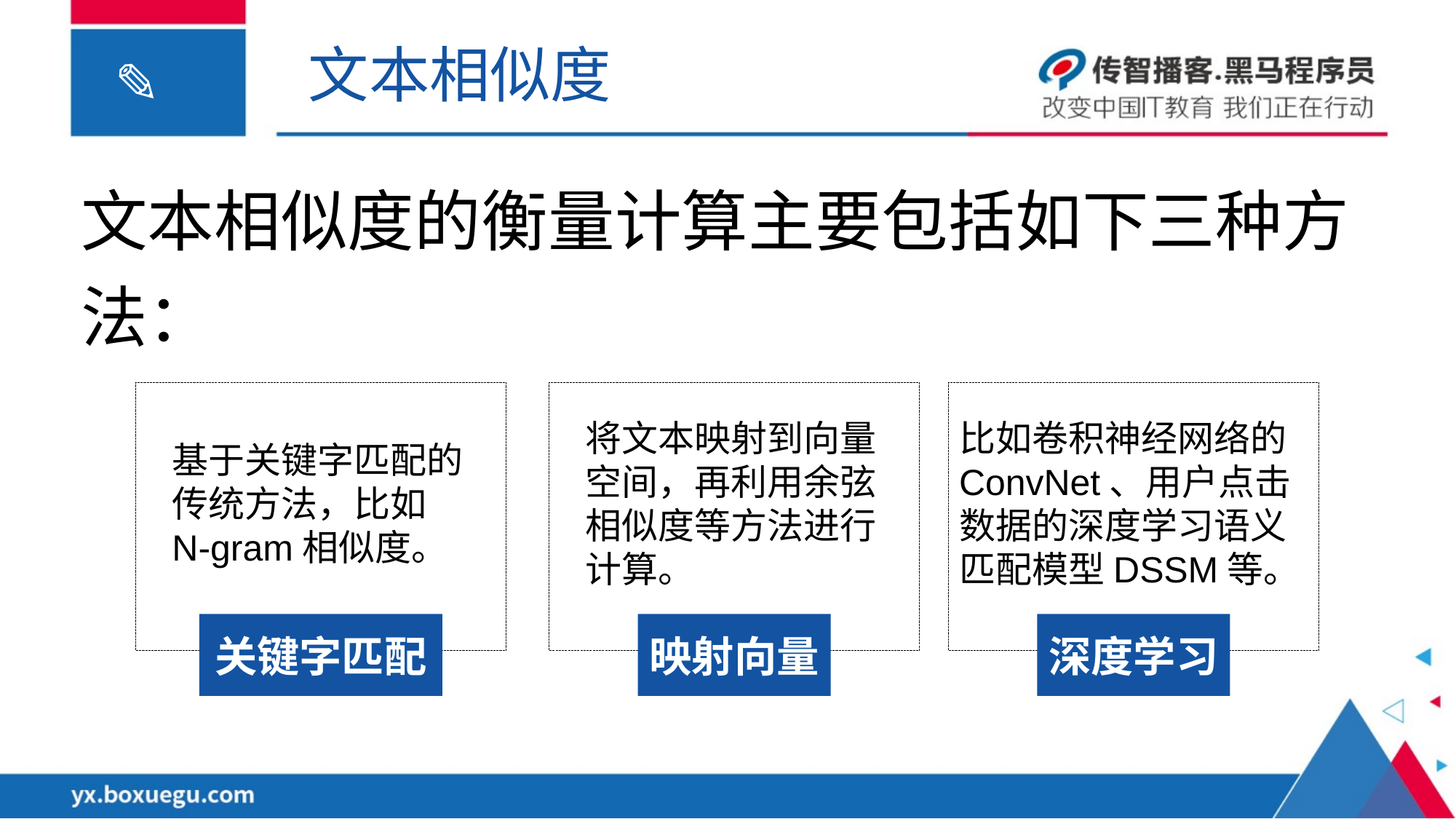

文本相似度
文本相似度的衡量计算主要包括如下三种方法：

基于关键字匹配的传统方法，比如N-gram相似度。
关键字匹配

将文本映射到向量空间，再利用余弦相似度等方法进行计算。
映射向量

比如卷积神经网络的ConvNet、用户点击数据的深度学习语义匹配模型DSSM等。
深度学习